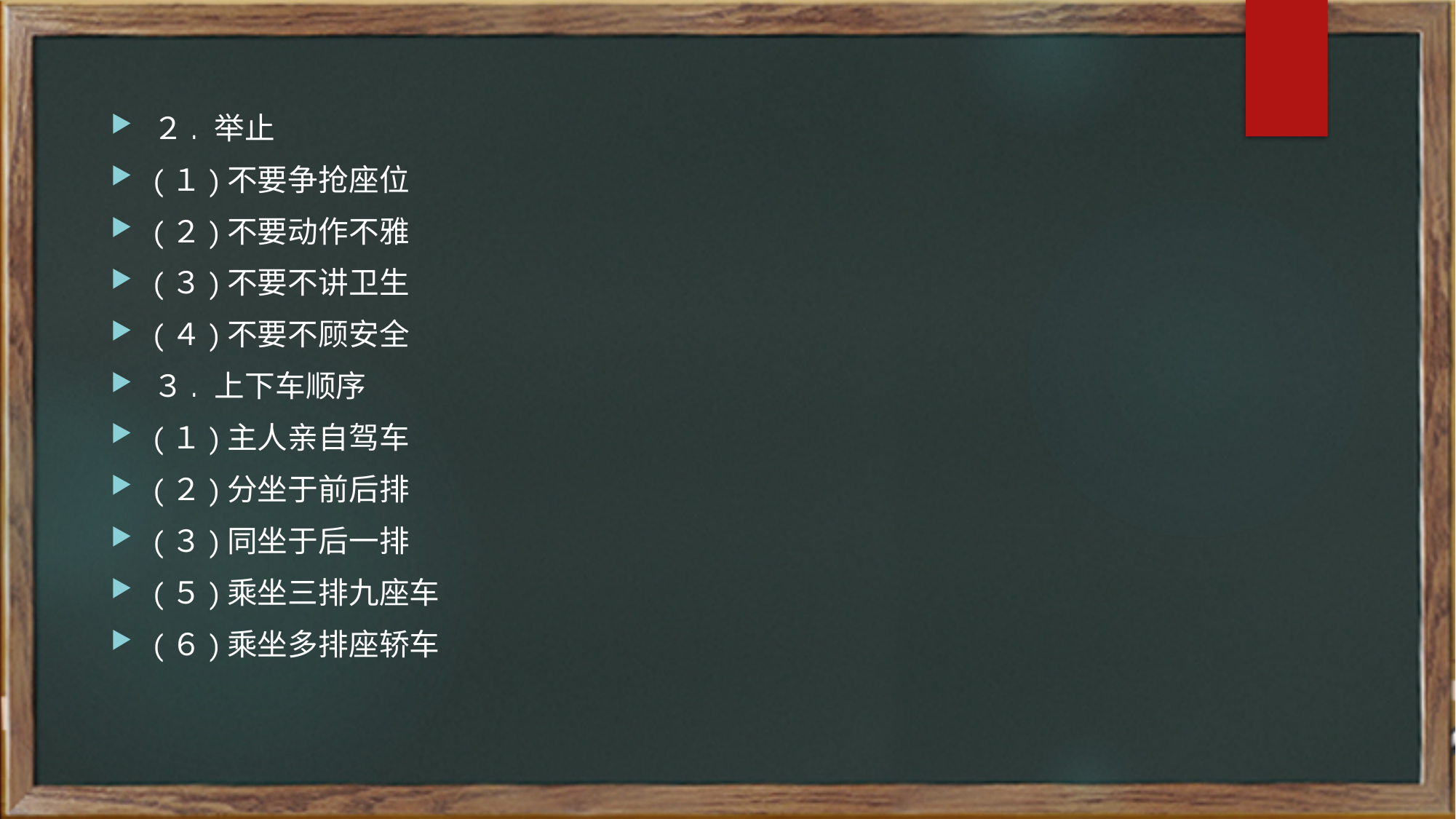

２. 举止
(１)不要争抢座位
(２)不要动作不雅
(３)不要不讲卫生
(４)不要不顾安全
３. 上下车顺序
(１)主人亲自驾车
(２)分坐于前后排
(３)同坐于后一排
(５)乘坐三排九座车
(６)乘坐多排座轿车